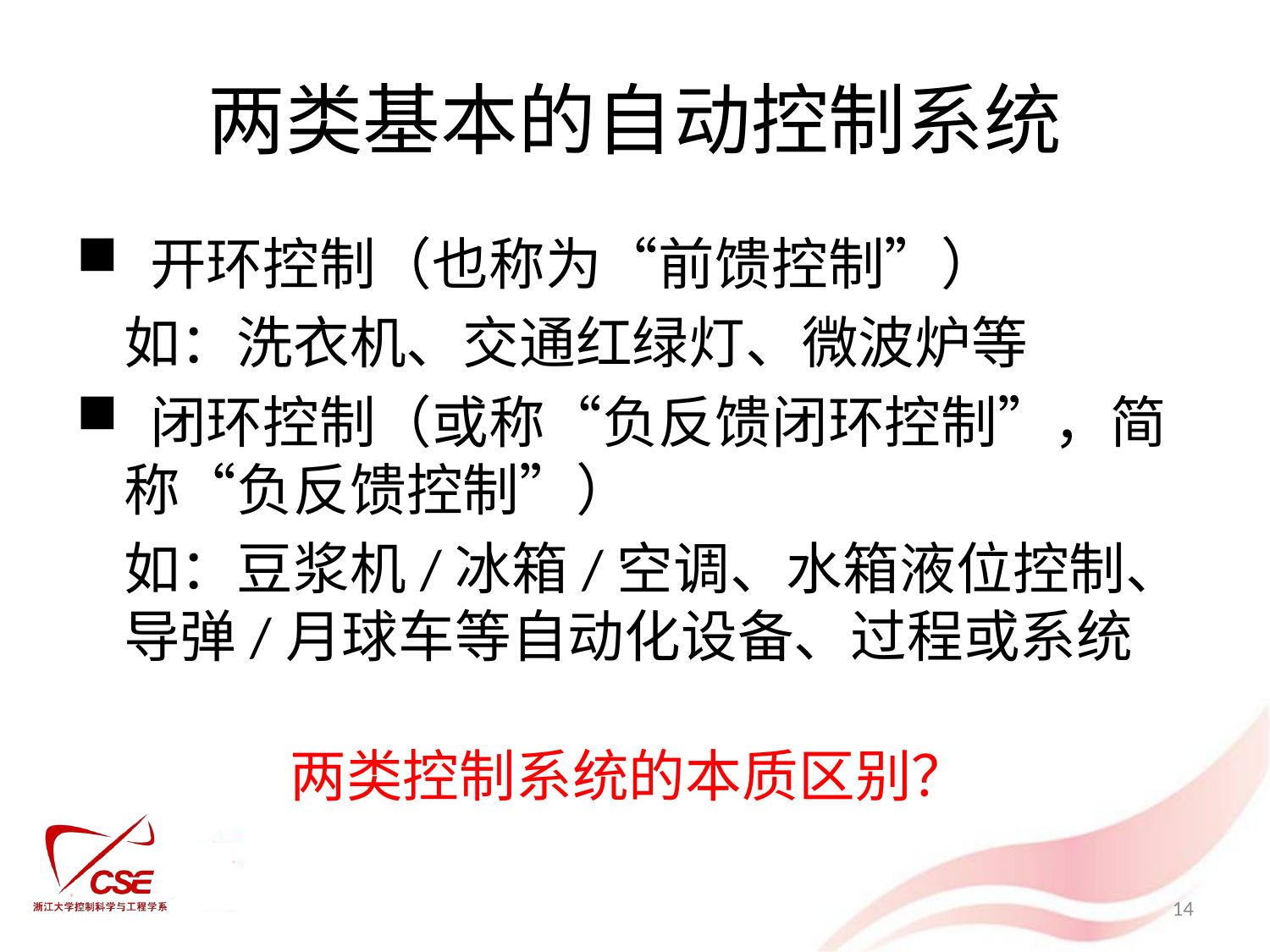

# 两类基本的自动控制系统
 开环控制（也称为“前馈控制”）
	如：洗衣机、交通红绿灯、微波炉等
 闭环控制（或称“负反馈闭环控制”，简称“负反馈控制”）
	如：豆浆机/冰箱/空调、水箱液位控制、导弹/月球车等自动化设备、过程或系统

两类控制系统的本质区别？
14